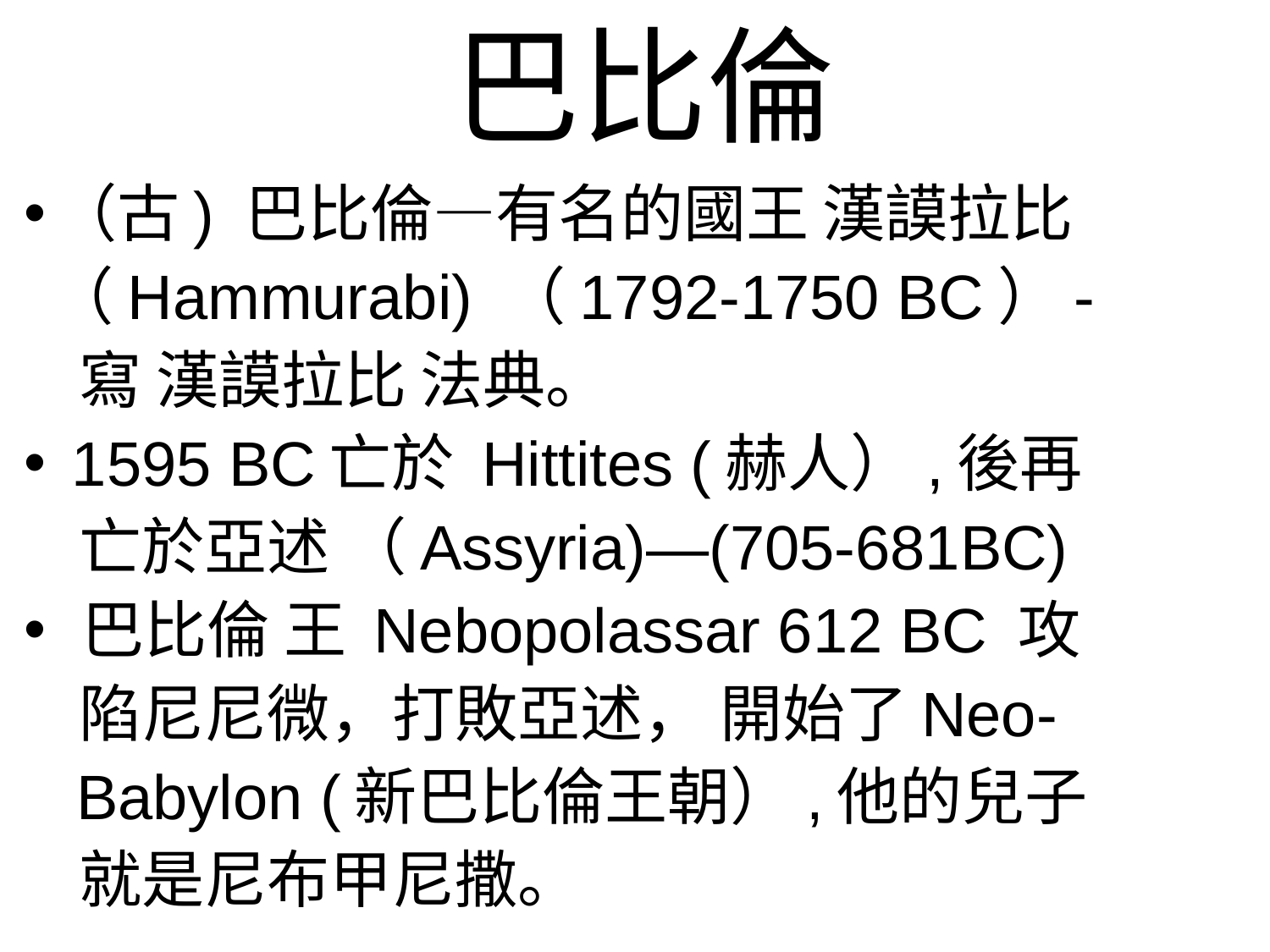

# 巴比倫
（古) 巴比倫—有名的國王 漢謨拉比
 （Hammurabi) （1792-1750 BC）-
   寫 漢謨拉比 法典。
 1595 BC亡於 Hittites (赫人）,後再
   亡於亞述 （Assyria)—(705-681BC)
 巴比倫 王 Nebopolassar 612 BC 攻
   陷尼尼微，打敗亞述， 開始了Neo-
   Babylon (新巴比倫王朝）,他的兒子
   就是尼布甲尼撒。